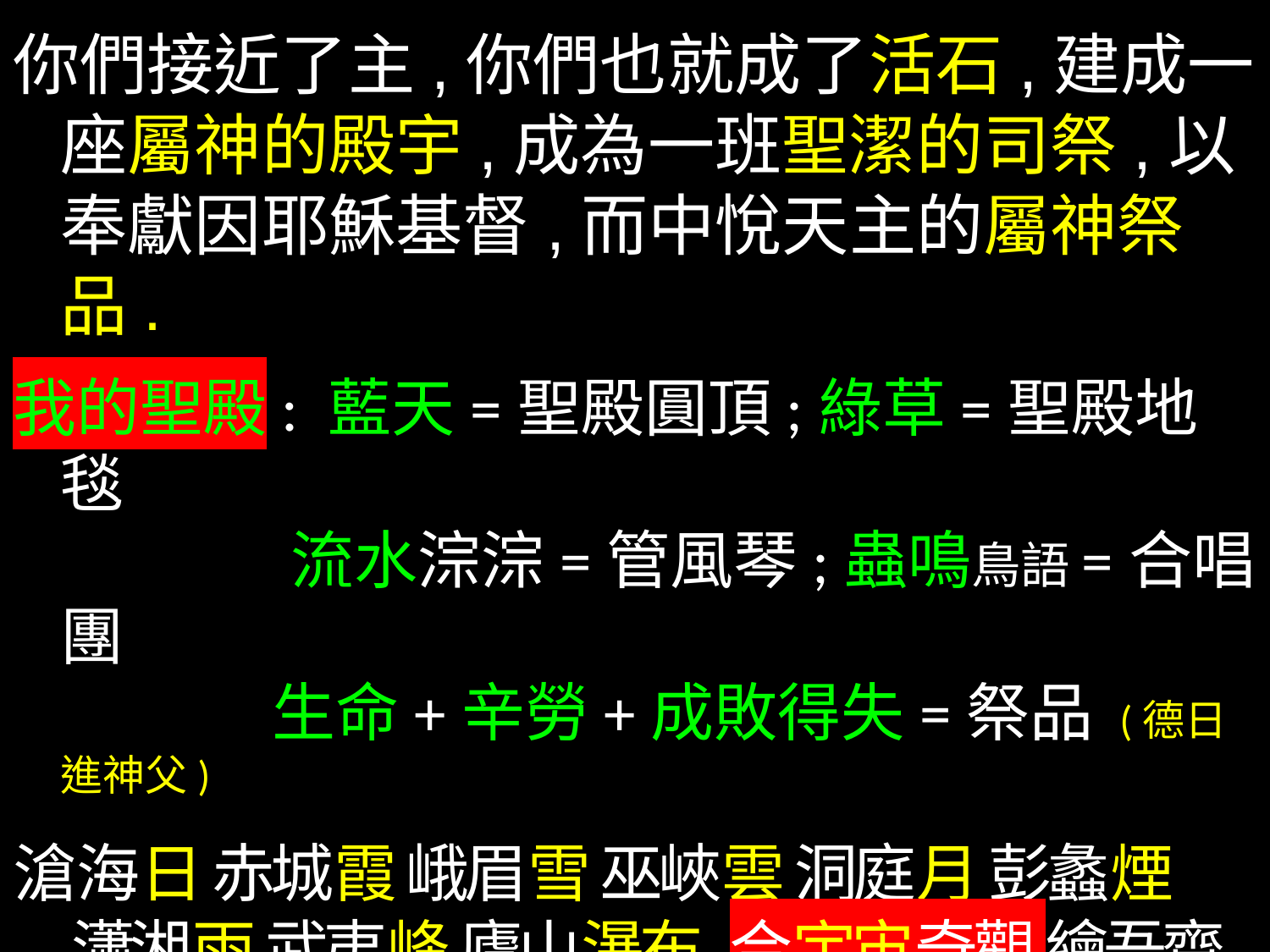

你們接近了主,你們也就成了活石,建成一座屬神的殿宇,成為一班聖潔的司祭,以奉獻因耶穌基督,而中悅天主的屬神祭品.
我的聖殿: 藍天=聖殿圓頂;綠草=聖殿地毯
                流水淙淙=管風琴;蟲鳴鳥語=合唱團
                 生命+辛勞+成敗得失=祭品 (德日進神父)
滄海日 赤城霞 峨眉雪 巫峽雲 洞庭月 彭蠡煙
      瀟湘雨 武夷峰 廬山瀑布   合宇宙奇觀 繪吾齋壁
少陵詩 摩詰畫 左傳文 馬遷史 薛濤箋 右軍帖
       南華經 相如賦 屈子離騷   收古今絕藝 置我山窗